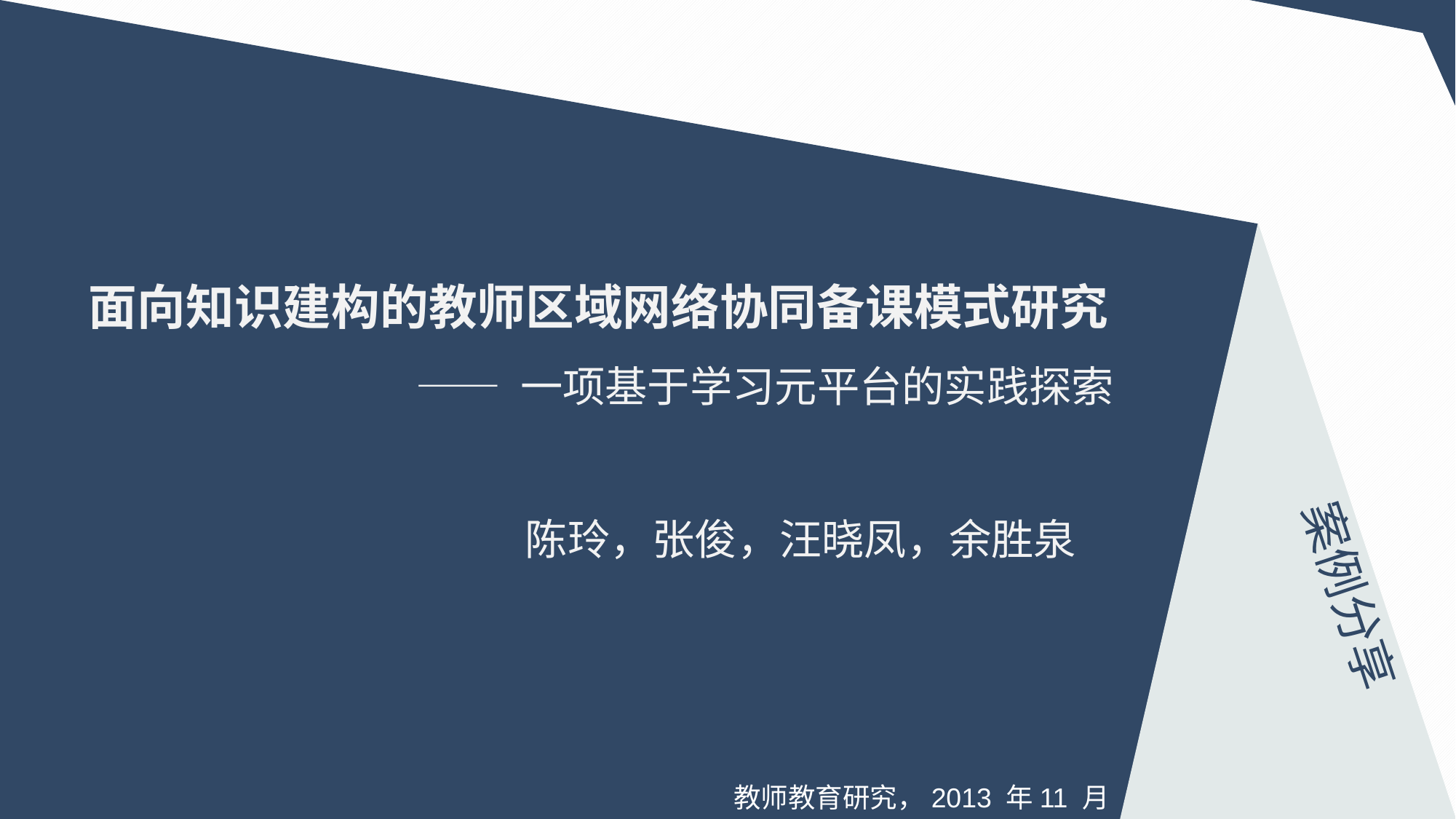

面向知识建构的教师区域网络协同备课模式研究
			—— 一项基于学习元平台的实践探索

				陈玲，张俊，汪晓凤，余胜泉
案例分享
教师教育研究，2013 年11 月